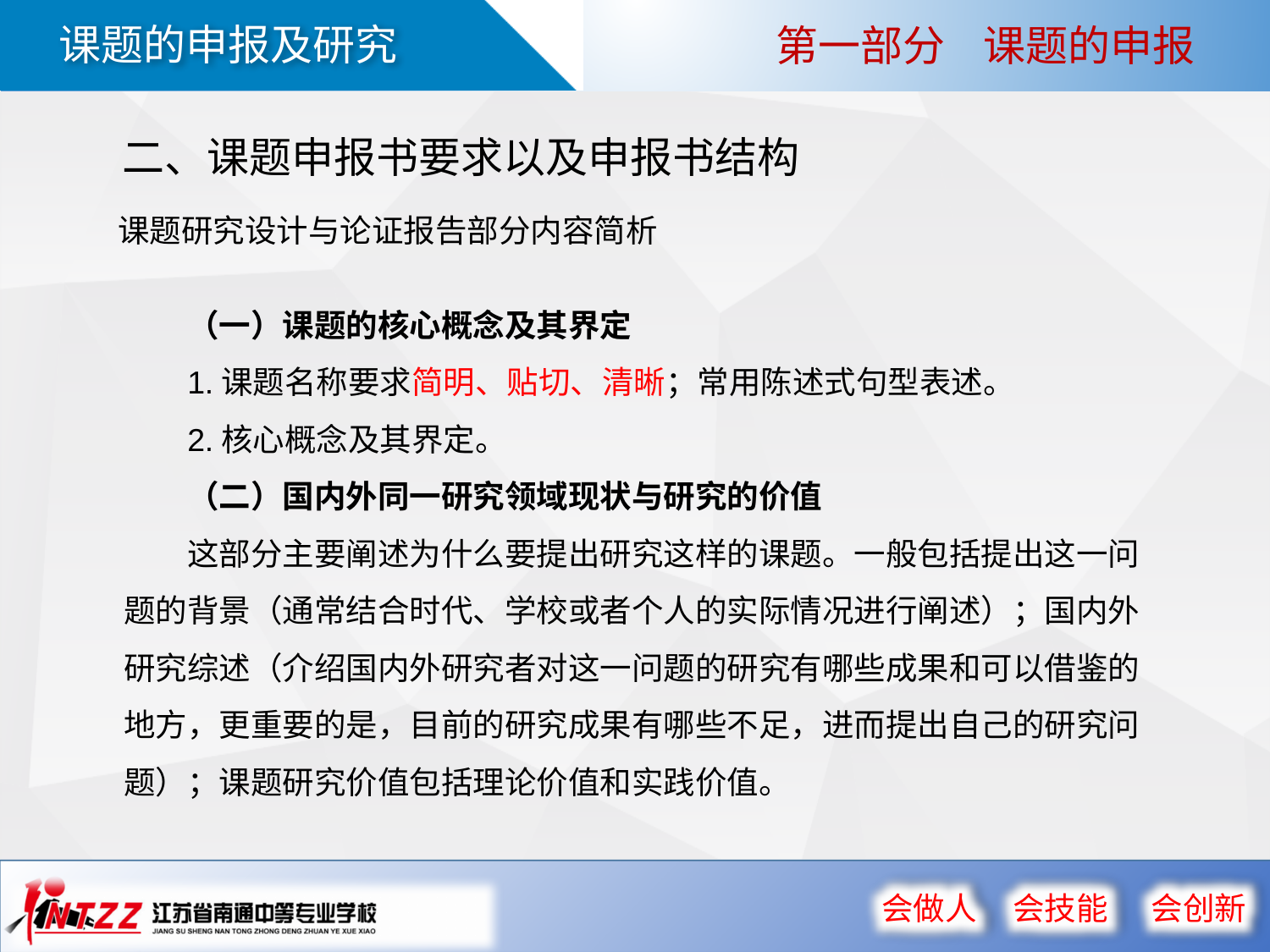

第一部分    课题的申报
二、课题申报书要求以及申报书结构
课题研究设计与论证报告部分内容简析
（一）课题的核心概念及其界定
1.课题名称要求简明、贴切、清晰；常用陈述式句型表述。
2.核心概念及其界定。
（二）国内外同一研究领域现状与研究的价值
这部分主要阐述为什么要提出研究这样的课题。一般包括提出这一问题的背景（通常结合时代、学校或者个人的实际情况进行阐述）；国内外研究综述（介绍国内外研究者对这一问题的研究有哪些成果和可以借鉴的地方，更重要的是，目前的研究成果有哪些不足，进而提出自己的研究问题）；课题研究价值包括理论价值和实践价值。